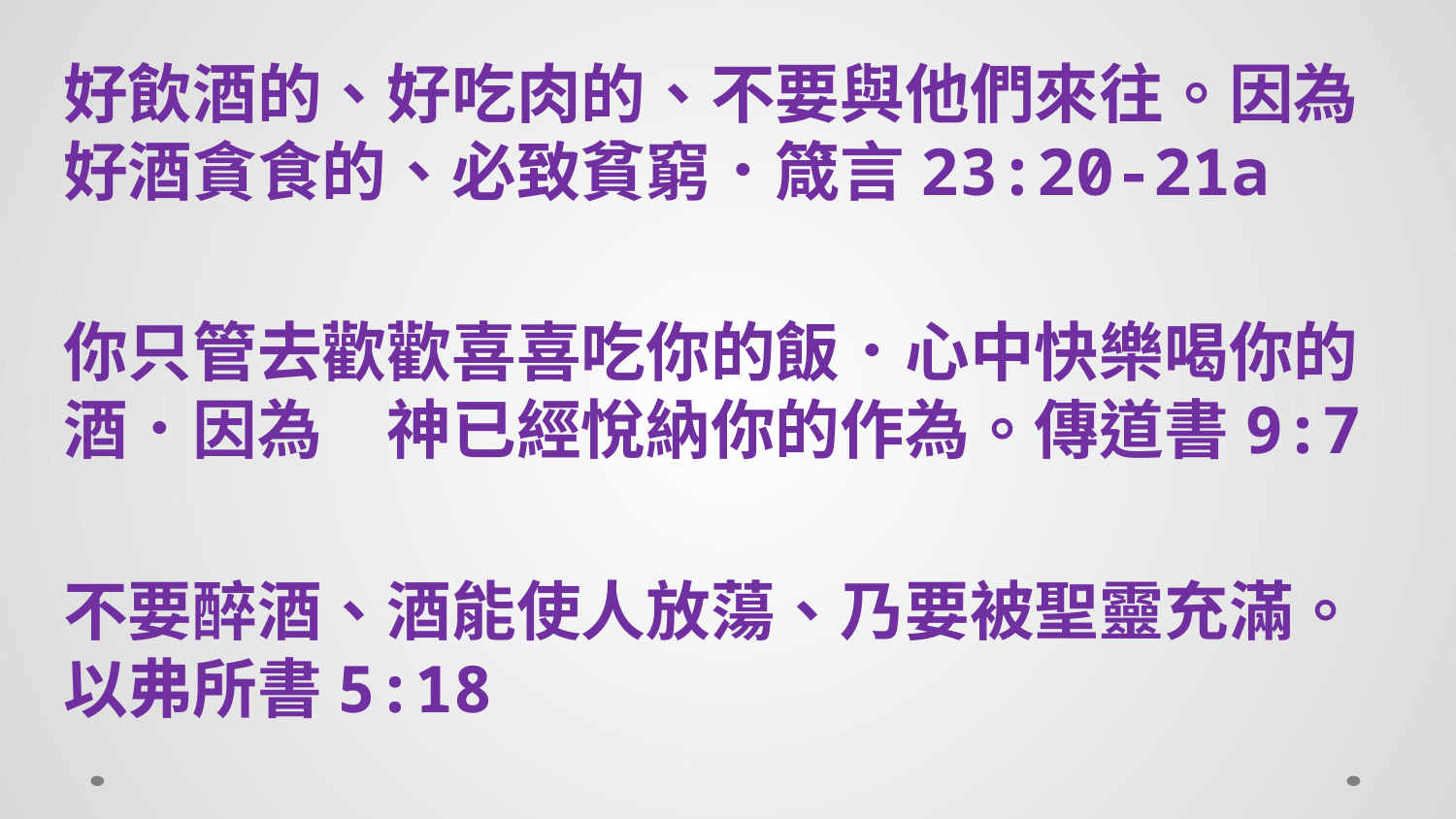

好飲酒的、好吃肉的、不要與他們來往。因為好酒貪食的、必致貧窮．箴言23:20-21a

你只管去歡歡喜喜吃你的飯．心中快樂喝你的酒．因為　神已經悅納你的作為。傳道書9:7

不要醉酒、酒能使人放蕩、乃要被聖靈充滿。以弗所書5:18